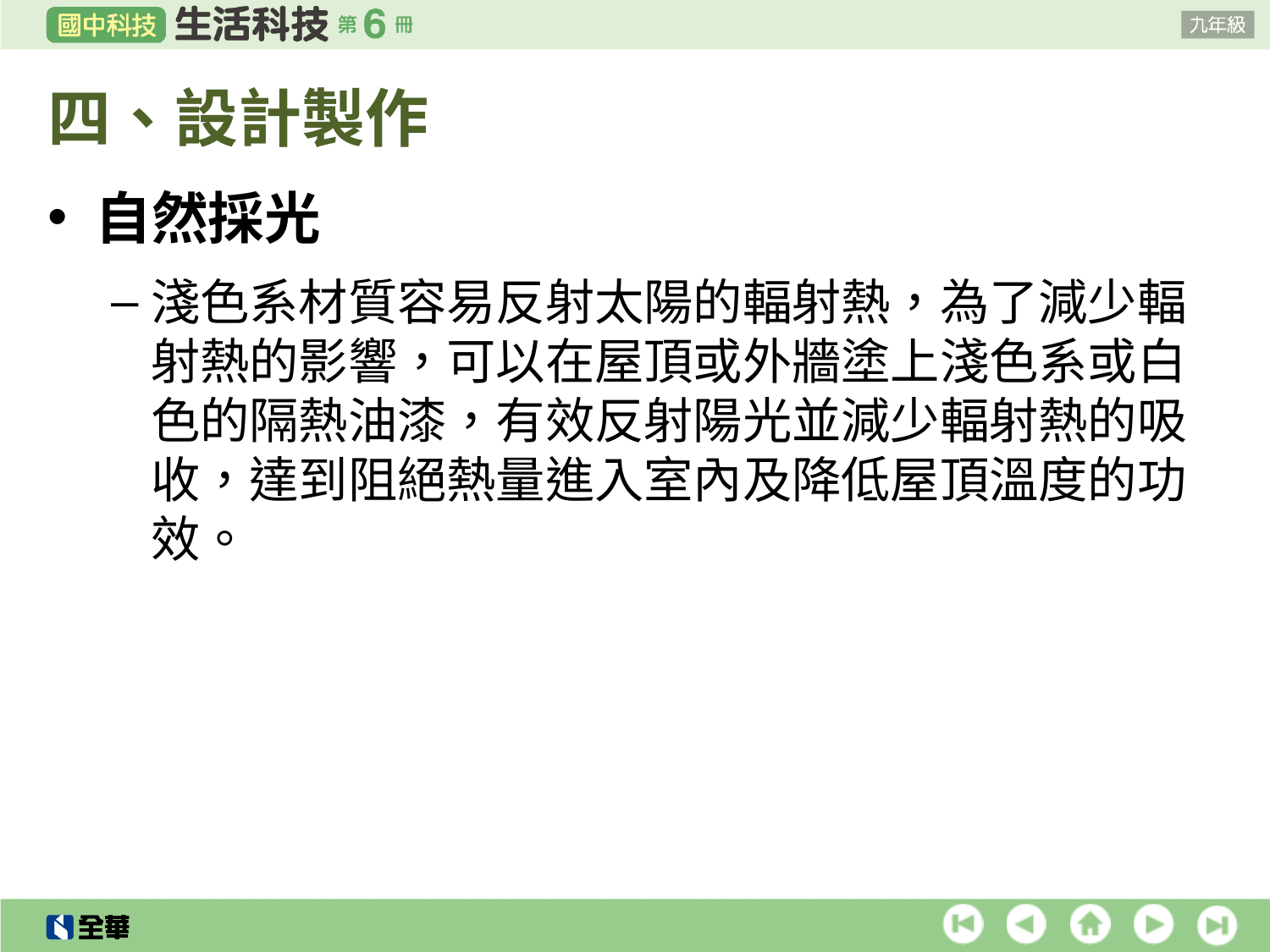

# 四、設計製作
自然採光
淺色系材質容易反射太陽的輻射熱，為了減少輻射熱的影響，可以在屋頂或外牆塗上淺色系或白色的隔熱油漆，有效反射陽光並減少輻射熱的吸收，達到阻絕熱量進入室內及降低屋頂溫度的功效。